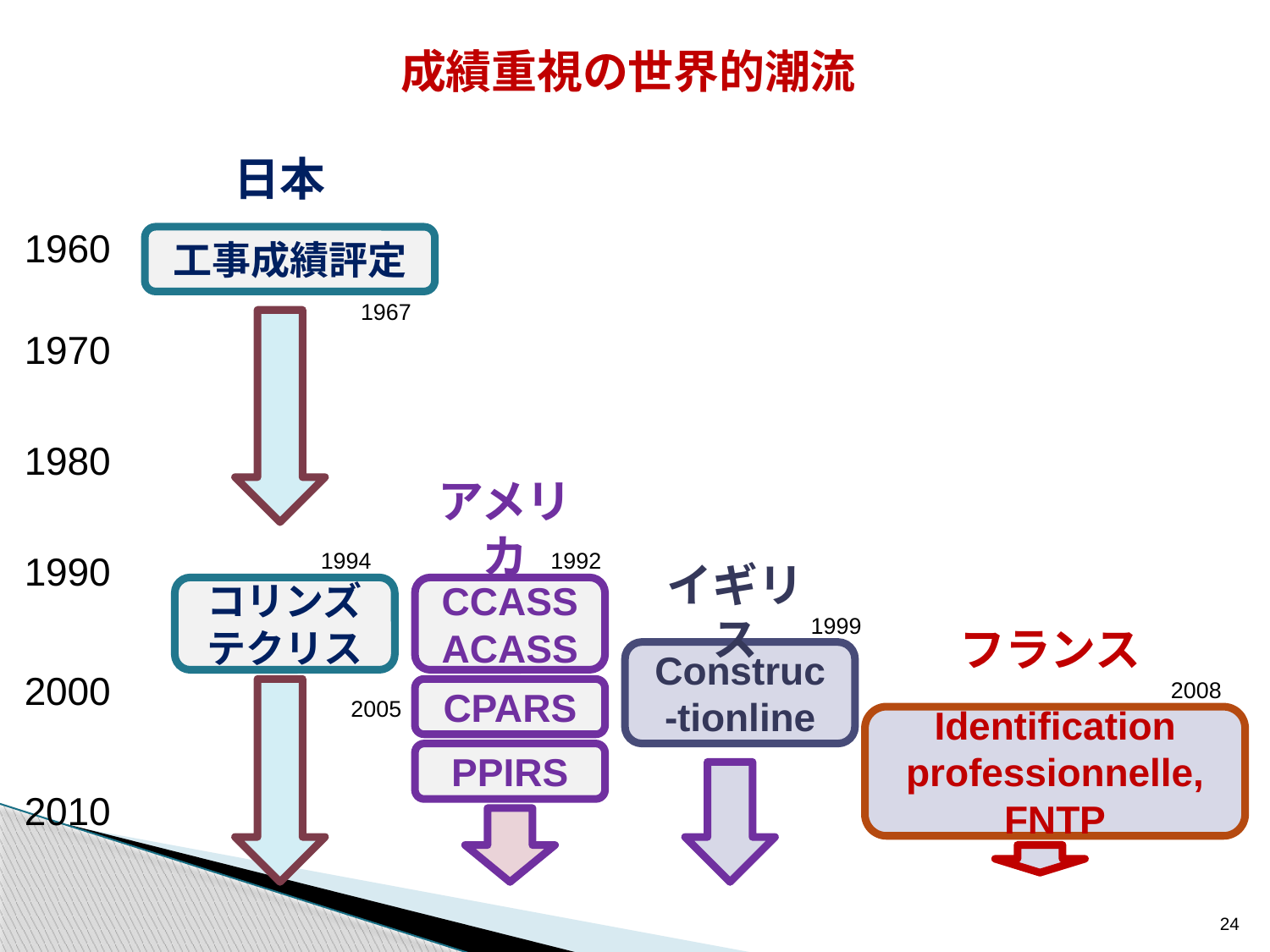

成績重視の世界的潮流
日本
1960
工事成績評定
1967

1970
1980
アメリカ
1994
1992
1990
イギリス
コリンズ
テクリス
CCASS
ACASS
1999
フランス
Construc
-tionline
2000
2008
CPARS

2005
Identification professionnelle,
FNTP
PPIRS

2010

24